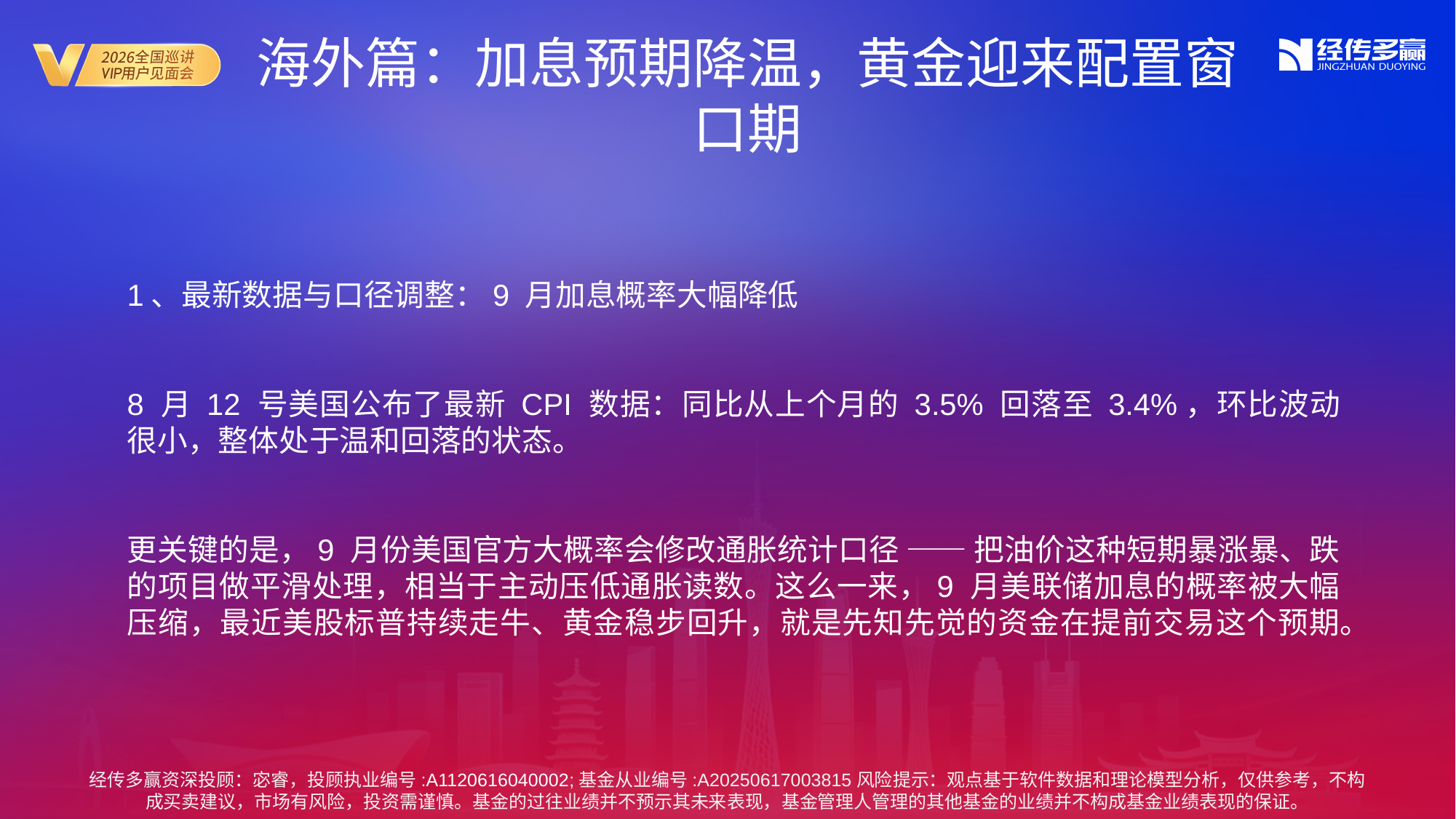

海外篇：加息预期降温，黄金迎来配置窗口期
1、最新数据与口径调整：9 月加息概率大幅降低

8 月 12 号美国公布了最新 CPI 数据：同比从上个月的 3.5% 回落至 3.4%，环比波动很小，整体处于温和回落的状态。

更关键的是，9 月份美国官方大概率会修改通胀统计口径 —— 把油价这种短期暴涨暴、跌的项目做平滑处理，相当于主动压低通胀读数。这么一来，9 月美联储加息的概率被大幅压缩，最近美股标普持续走牛、黄金稳步回升，就是先知先觉的资金在提前交易这个预期。
经传多赢资深投顾：宓睿，投顾执业编号:A1120616040002;基金从业编号:A20250617003815风险提示：观点基于软件数据和理论模型分析，仅供参考，不构成买卖建议，市场有风险，投资需谨慎。基金的过往业绩并不预示其未来表现，基金管理人管理的其他基金的业绩并不构成基金业绩表现的保证。